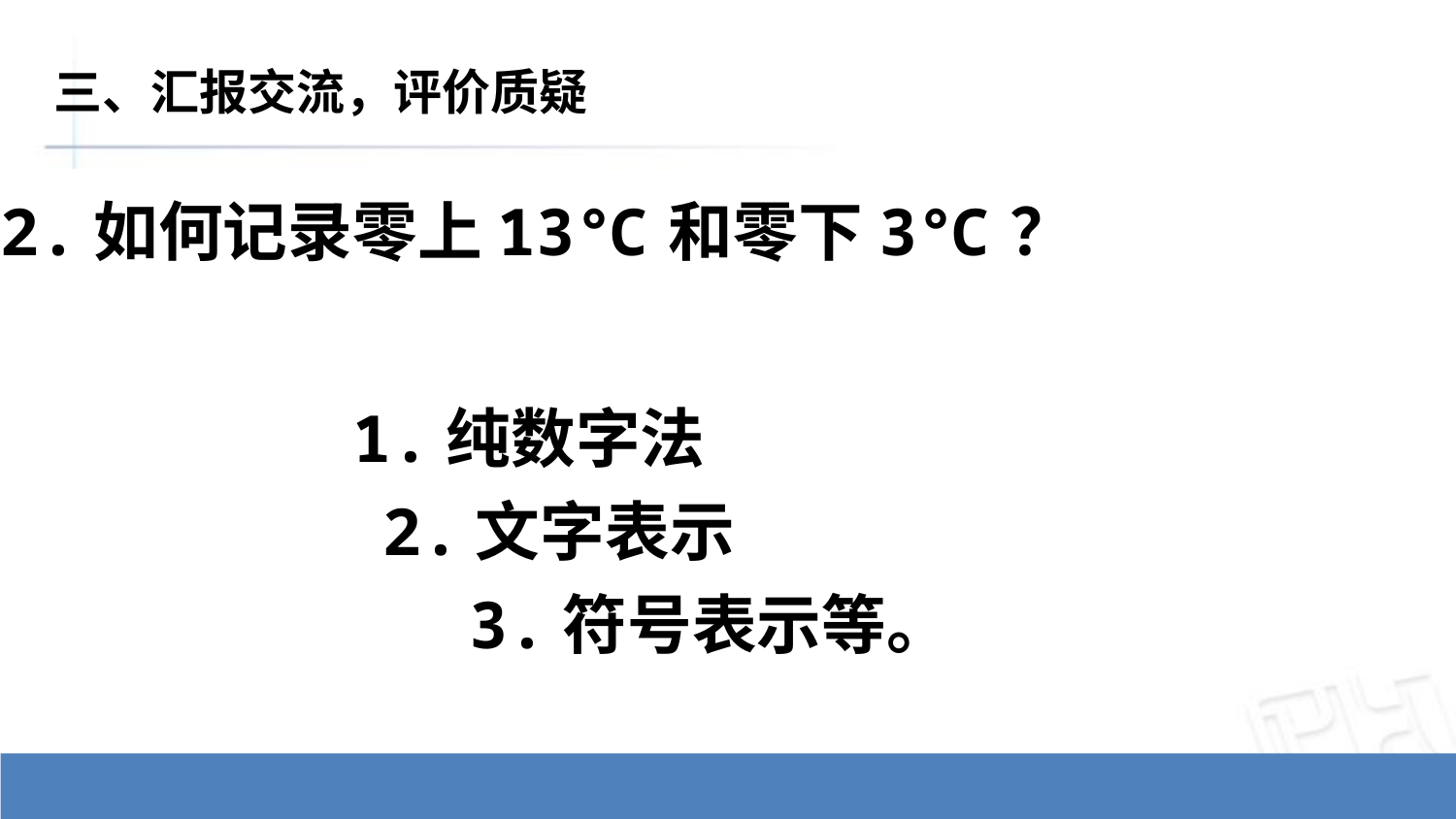

表示温度
三、汇报交流，评价质疑
2.如何记录零上13℃和零下3℃？
1.纯数字法
2.文字表示
    3.符号表示等。